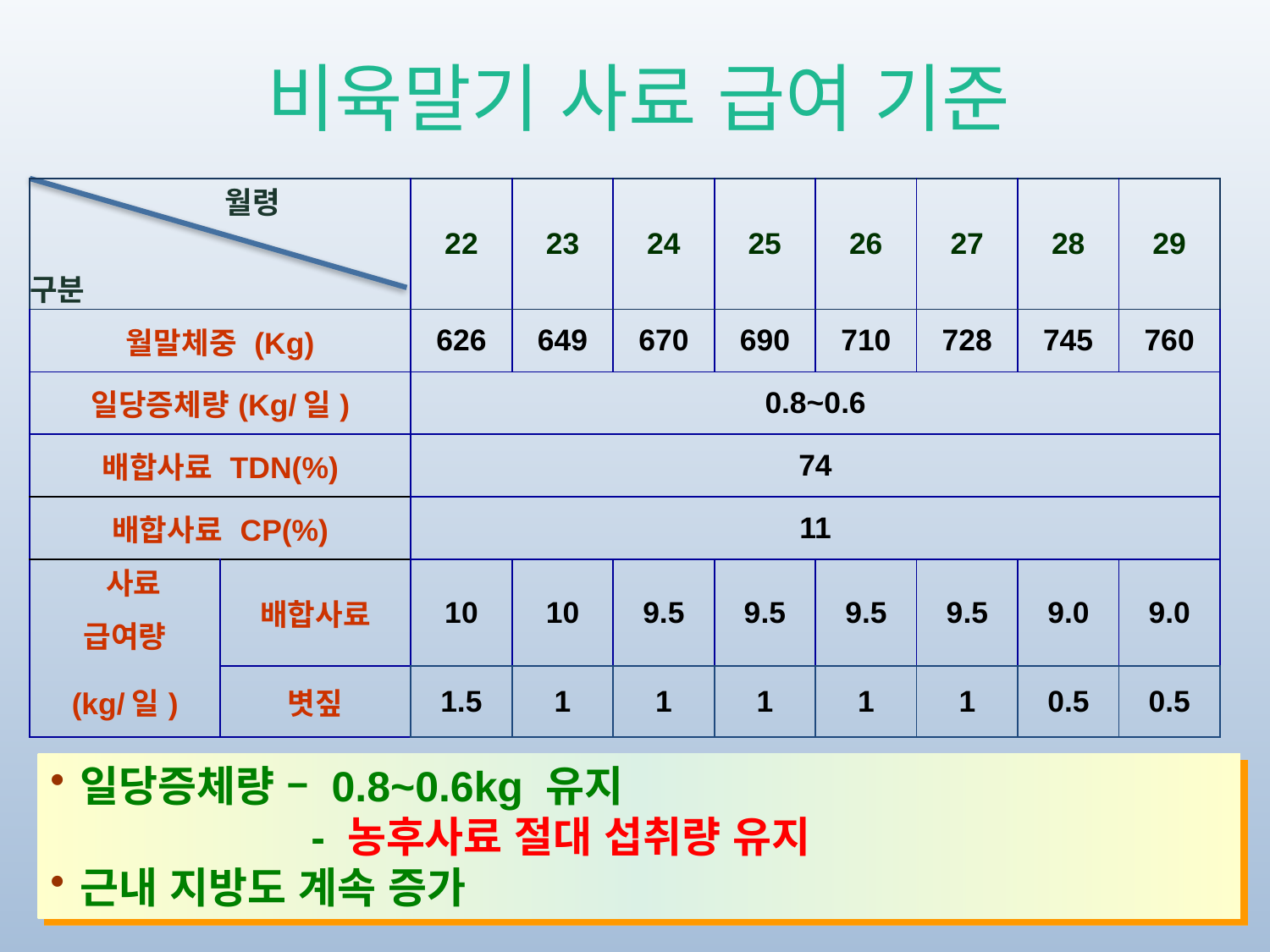

# 비육말기 사료 급여 기준
| 월령 구분 |  | 22 | 23 | 24 | 25 | 26 | 27 | 28 | 29 |
| --- | --- | --- | --- | --- | --- | --- | --- | --- | --- |
| 월말체중 (Kg) |  | 626 | 649 | 670 | 690 | 710 | 728 | 745 | 760 |
| 일당증체량(Kg/일) |  | 0.8~0.6 |  |  |  |  |  |  |  |
| 배합사료 TDN(%) |  | 74 |  |  |  |  |  |  |  |
| 배합사료 CP(%) |  | 11 |  |  |  |  |  |  |  |
| 사료 | 배합사료 | 10 | 10 | 9.5 | 9.5 | 9.5 | 9.5 | 9.0 | 9.0 |
| 급여량 |  |  |  |  |  |  |  |  |  |
| (kg/일) | 볏짚 | 1.5 | 1 | 1 | 1 | 1 | 1 | 0.5 | 0.5 |
일당증체량 – 0.8~0.6kg 유지
                      - 농후사료 절대 섭취량 유지
근내 지방도 계속 증가